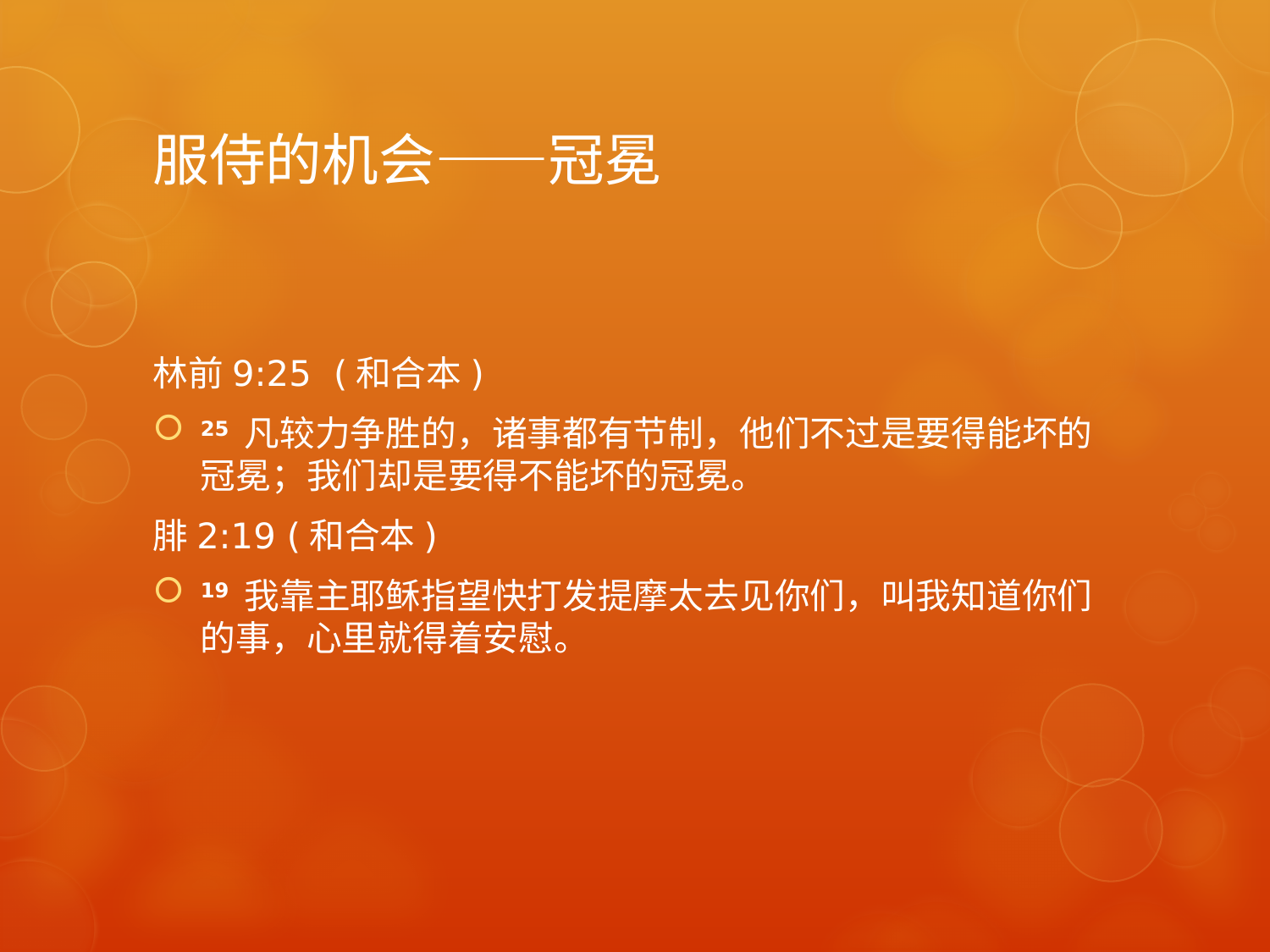

# 服侍的机会——冠冕
林前9:25  (和合本)
25 凡较力争胜的，诸事都有节制，他们不过是要得能坏的冠冕；我们却是要得不能坏的冠冕。
腓2:19 (和合本)
19 我靠主耶稣指望快打发提摩太去见你们，叫我知道你们的事，心里就得着安慰。